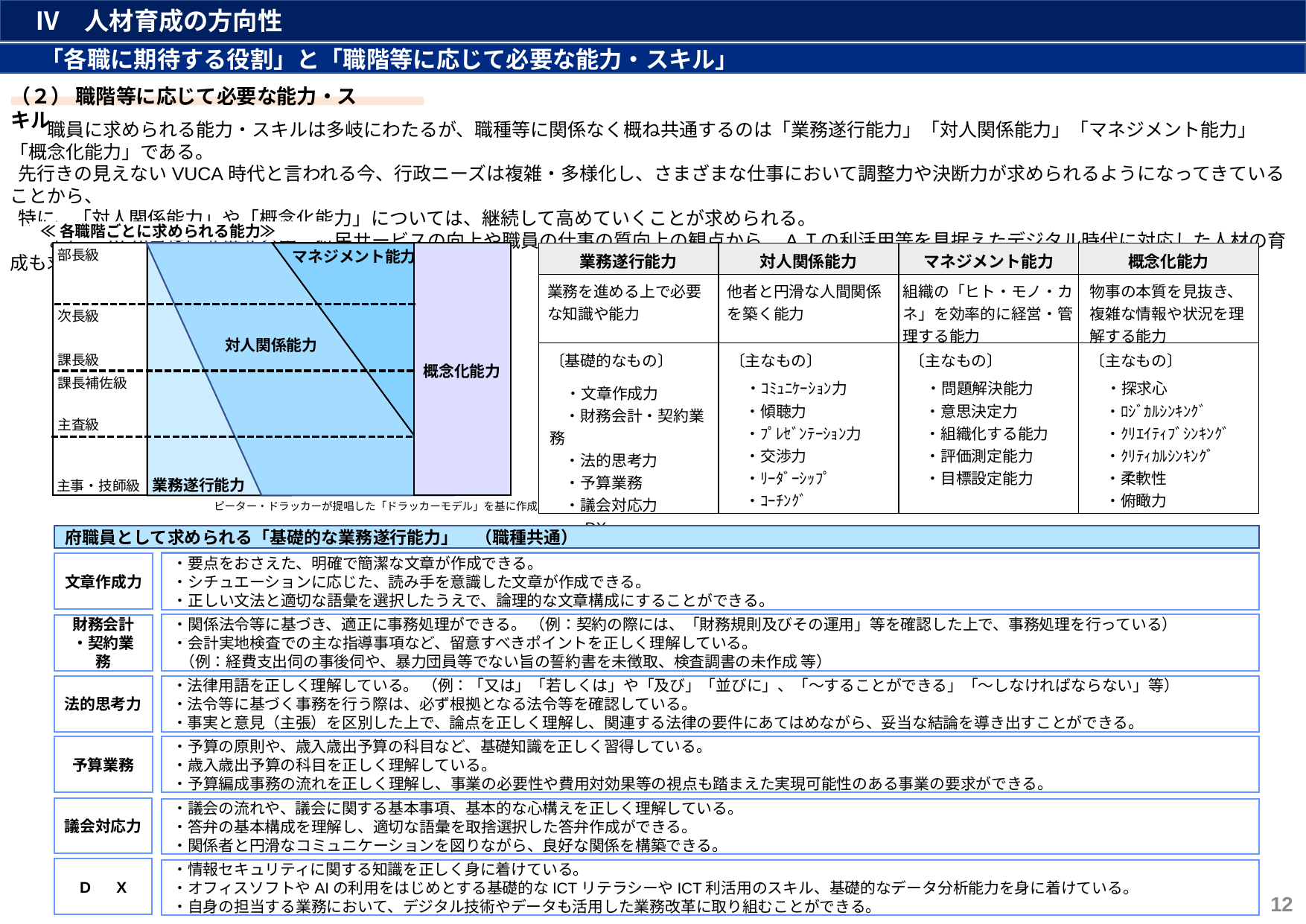

Ⅳ　人材育成の方向性
　 「各職に期待する役割」と「職階等に応じて必要な能力・スキル」
（２） 職階等に応じて必要な能力・スキル

　　職員に求められる能力・スキルは多岐にわたるが、職種等に関係なく概ね共通するのは「業務遂行能力」「対人関係能力」「マネジメント能力」「概念化能力」である。
 先行きの見えないVUCA時代と言われる今、行政ニーズは複雑・多様化し、さまざまな仕事において調整力や決断力が求められるようになってきていることから、
 特に、「対人関係能力」や「概念化能力」については、継続して高めていくことが求められる。
　　また、AIが急速に発展する中、府民サービスの向上や職員の仕事の質向上の観点から、AＩの利活用等を見据えたデジタル時代に対応した人材の育成も求められる。
≪各職階ごとに求められる能力≫
部長級

次長級
課長級
課長補佐級
主査級
主事・技師級
マネジメント能力
対人関係能力
概念化能力
業務遂行能力
ピーター・ドラッカーが提唱した「ドラッカーモデル」を基に作成
| 業務遂行能力 | 対人関係能力 | マネジメント能力 | 概念化能力 |
| --- | --- | --- | --- |
| 業務を進める上で必要な知識や能力 | 他者と円滑な人間関係を築く能力 | 組織の「ヒト・モノ・カネ」を効率的に経営・管理する能力 | 物事の本質を見抜き、複雑な情報や状況を理解する能力 |
| 〔基礎的なもの〕 　・文章作成力 　・財務会計・契約業務 　・法的思考力 　・予算業務 　・議会対応力 　・DX | 〔主なもの〕 　・ｺﾐｭﾆｹｰｼｮﾝ力 　・傾聴力 　・ﾌﾟﾚｾﾞﾝﾃｰｼｮﾝ力 　・交渉力 　・ﾘｰﾀﾞｰｼｯﾌﾟ 　・ｺｰﾁﾝｸﾞ | 〔主なもの〕 　・問題解決能力 　・意思決定力 　・組織化する能力 　・評価測定能力 　・目標設定能力 | 〔主なもの〕 　・探求心 　・ﾛｼﾞｶﾙｼﾝｷﾝｸﾞ 　・ｸﾘｴｲﾃｨﾌﾞｼﾝｷﾝｸﾞ 　・ｸﾘﾃｨｶﾙｼﾝｷﾝｸﾞ 　・柔軟性 　・俯瞰力 |
府職員として求められる「基礎的な業務遂行能力」　（職種共通）
・要点をおさえた、明確で簡潔な文章が作成できる。
・シチュエーションに応じた、読み手を意識した文章が作成できる。
・正しい文法と適切な語彙を選択したうえで、論理的な文章構成にすることができる。
文章作成力
・関係法令等に基づき、適正に事務処理ができる。 （例：契約の際には、「財務規則及びその運用」等を確認した上で、事務処理を行っている）
・会計実地検査での主な指導事項など、留意すべきポイントを正しく理解している。
 （例：経費支出伺の事後伺や、暴力団員等でない旨の誓約書を未徴取、検査調書の未作成 等）
財務会計
・契約業務
・法律用語を正しく理解している。 （例：「又は」「若しくは」や「及び」「並びに」、「～することができる」「～しなければならない」等）
・法令等に基づく事務を行う際は、必ず根拠となる法令等を確認している。
・事実と意見（主張）を区別した上で、論点を正しく理解し、関連する法律の要件にあてはめながら、妥当な結論を導き出すことができる。
法的思考力
予算業務
・予算の原則や、歳入歳出予算の科目など、基礎知識を正しく習得している。
・歳入歳出予算の科目を正しく理解している。
・予算編成事務の流れを正しく理解し、事業の必要性や費用対効果等の視点も踏まえた実現可能性のある事業の要求ができる。
議会対応力
・議会の流れや、議会に関する基本事項、基本的な心構えを正しく理解している。
・答弁の基本構成を理解し、適切な語彙を取捨選択した答弁作成ができる。
・関係者と円滑なコミュニケーションを図りながら、良好な関係を構築できる。
D      X
・情報セキュリティに関する知識を正しく身に着けている。
・オフィスソフトやAIの利用をはじめとする基礎的なICTリテラシーやICT利活用のスキル、基礎的なデータ分析能力を身に着けている。
・自身の担当する業務において、デジタル技術やデータも活用した業務改革に取り組むことができる。
12